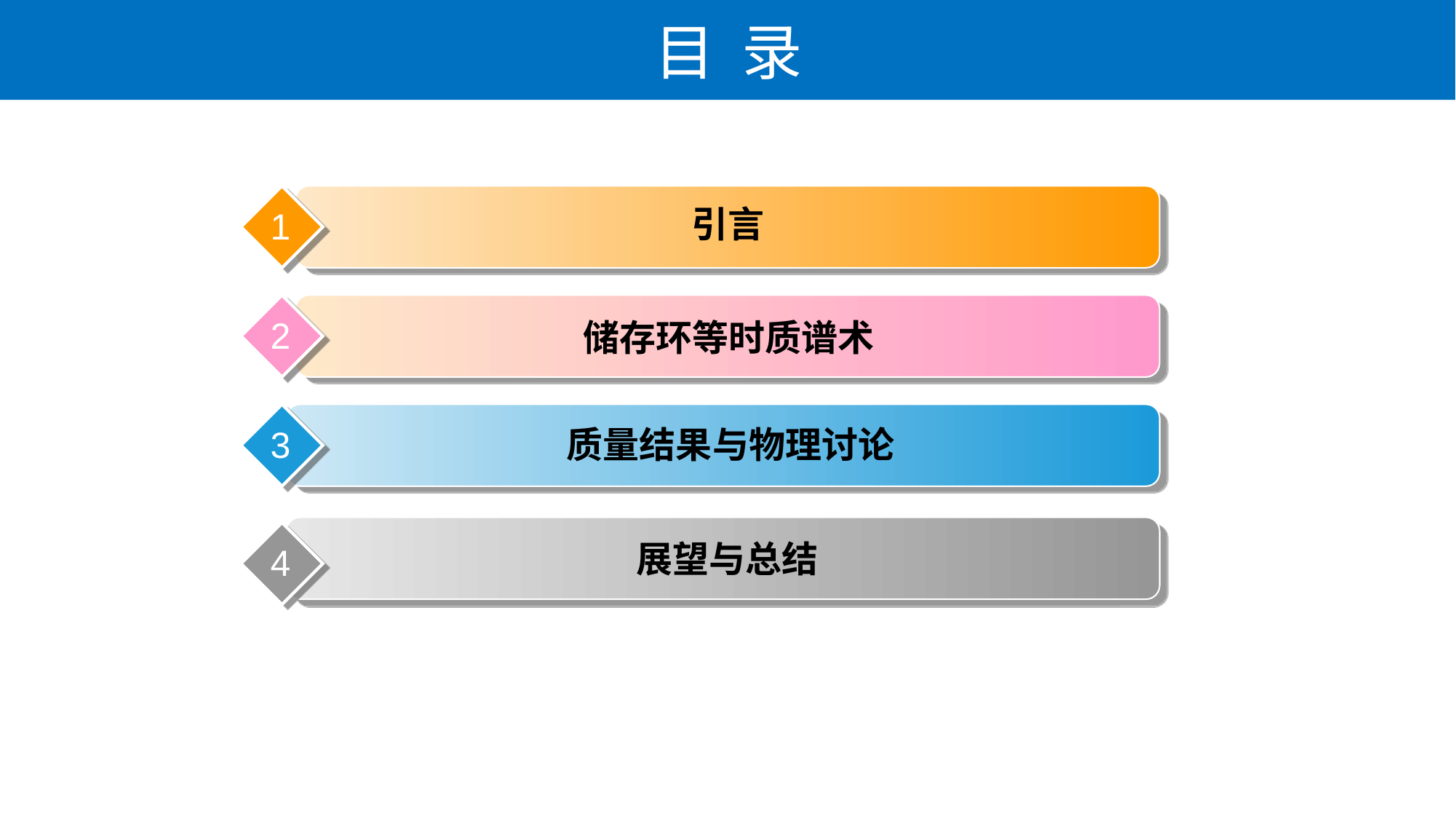

目  录

引言
1

2
储存环等时质谱术

3
质量结果与物理讨论

展望与总结
4